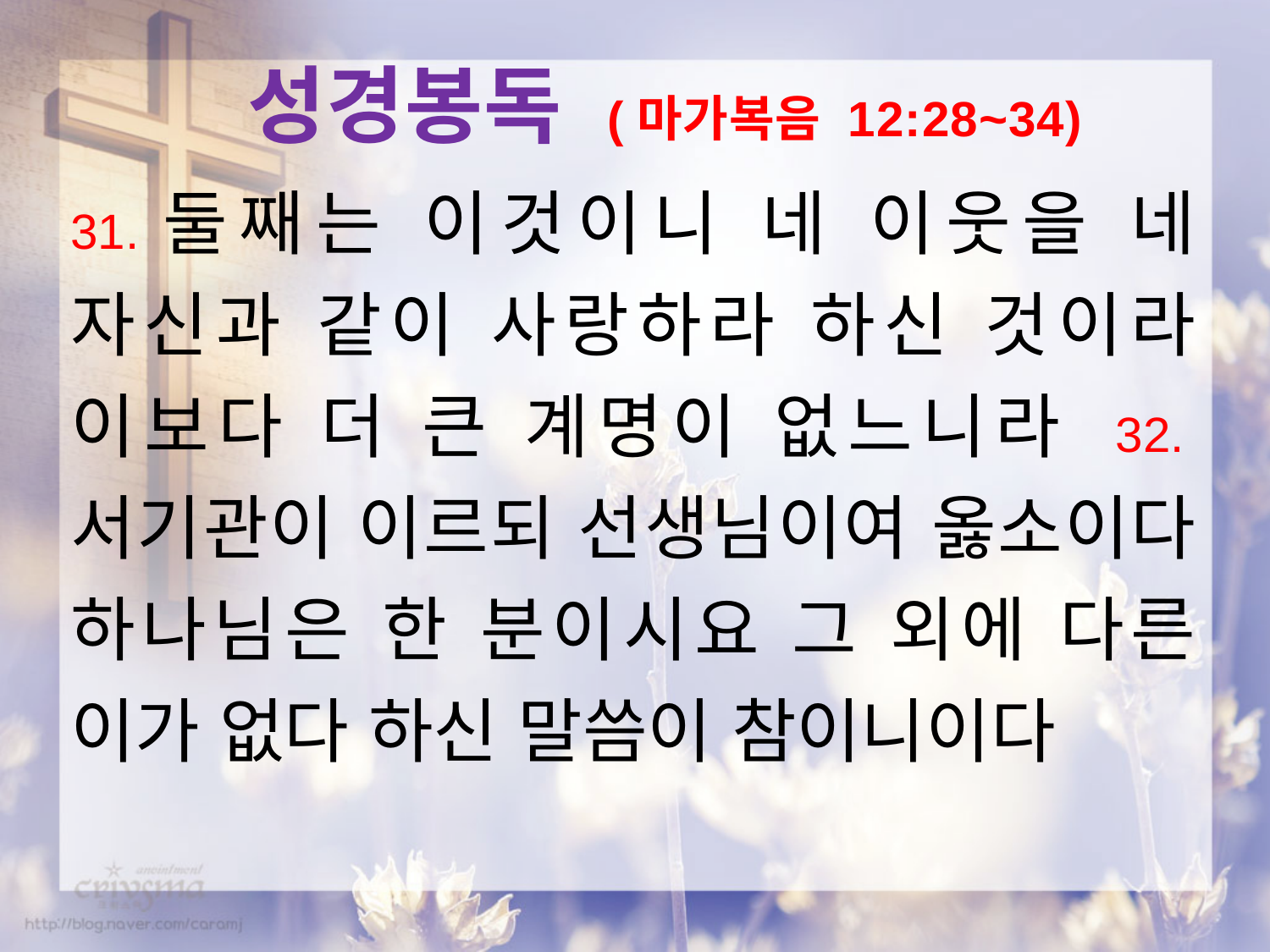

성경봉독 (마가복음 12:28~34)
31.둘째는 이것이니 네 이웃을 네 자신과 같이 사랑하라 하신 것이라 이보다 더 큰 계명이 없느니라 32.서기관이 이르되 선생님이여 옳소이다 하나님은 한 분이시요 그 외에 다른 이가 없다 하신 말씀이 참이니이다